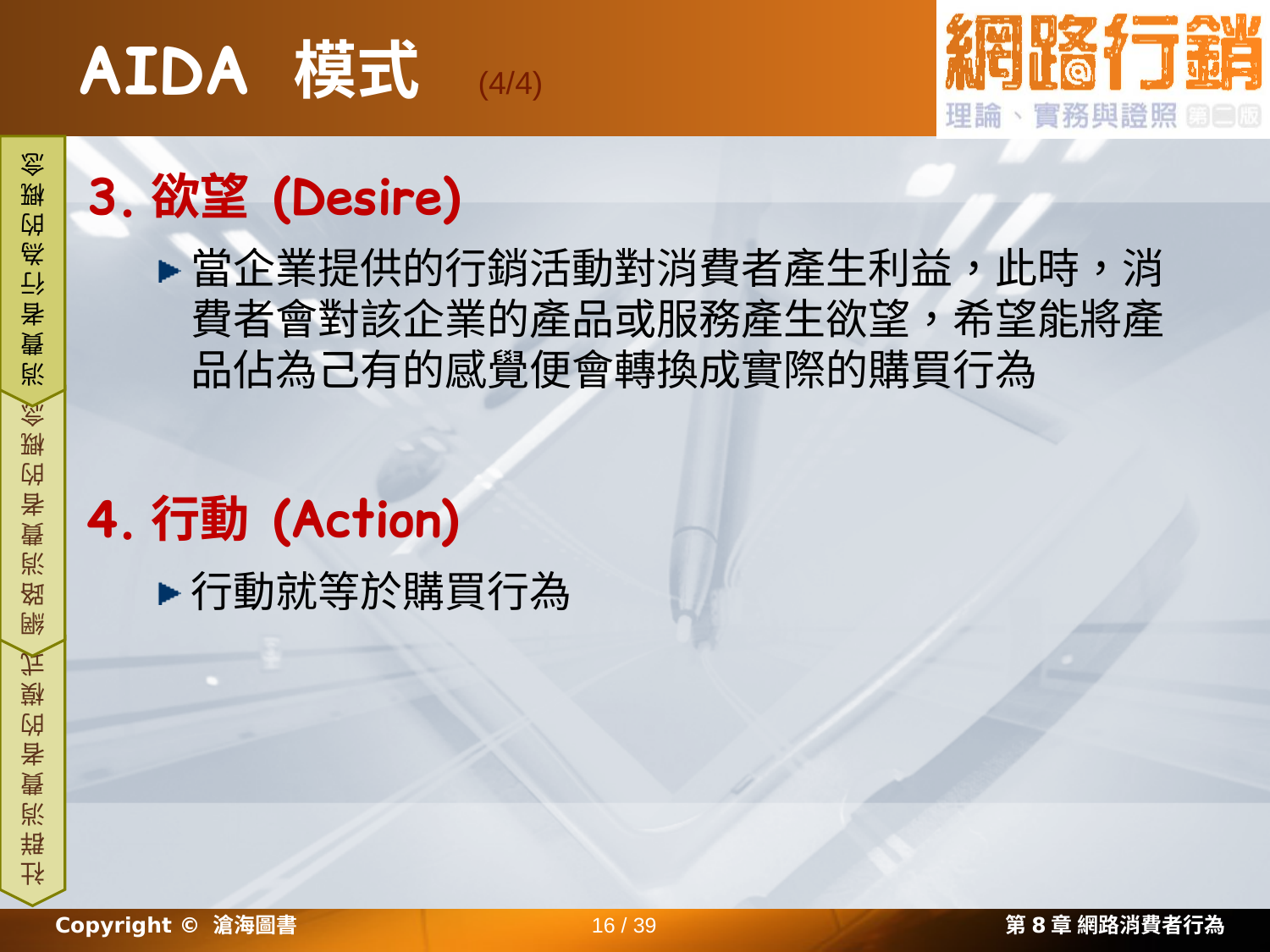

# AIDA 模式
(4/4)
3.欲望 (Desire)
當企業提供的行銷活動對消費者產生利益，此時，消費者會對該企業的產品或服務產生欲望，希望能將產品佔為己有的感覺便會轉換成實際的購買行為

4.行動 (Action)
行動就等於購買行為
消費者行為的概念
網路消費者的概念
社群消費者的模式
Copyright © 滄海圖書
16 / 39
第8章 網路消費者行為